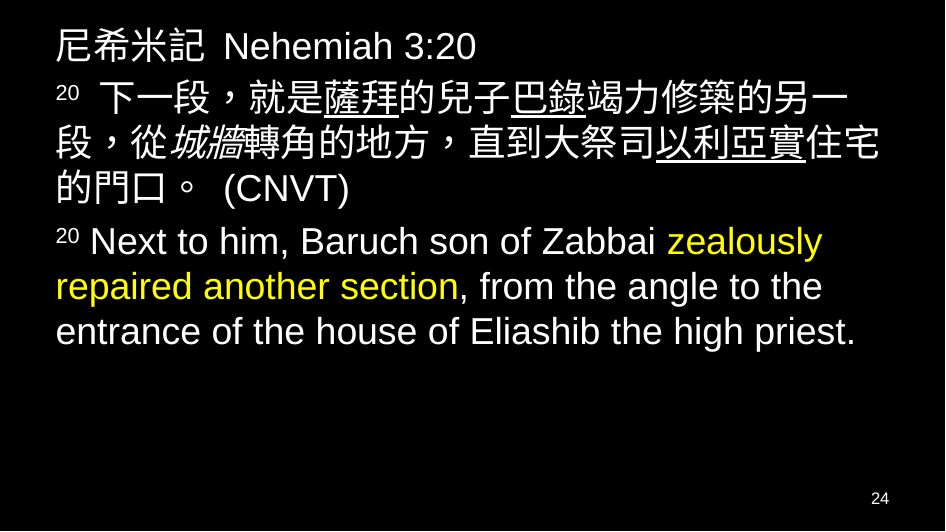

尼希米記 Nehemiah 3:20
20 下一段，就是薩拜的兒子巴錄竭力修築的另一段，從城牆轉角的地方，直到大祭司以利亞實住宅的門口。 (CNVT)
20 Next to him, Baruch son of Zabbai zealously repaired another section, from the angle to the entrance of the house of Eliashib the high priest.

24